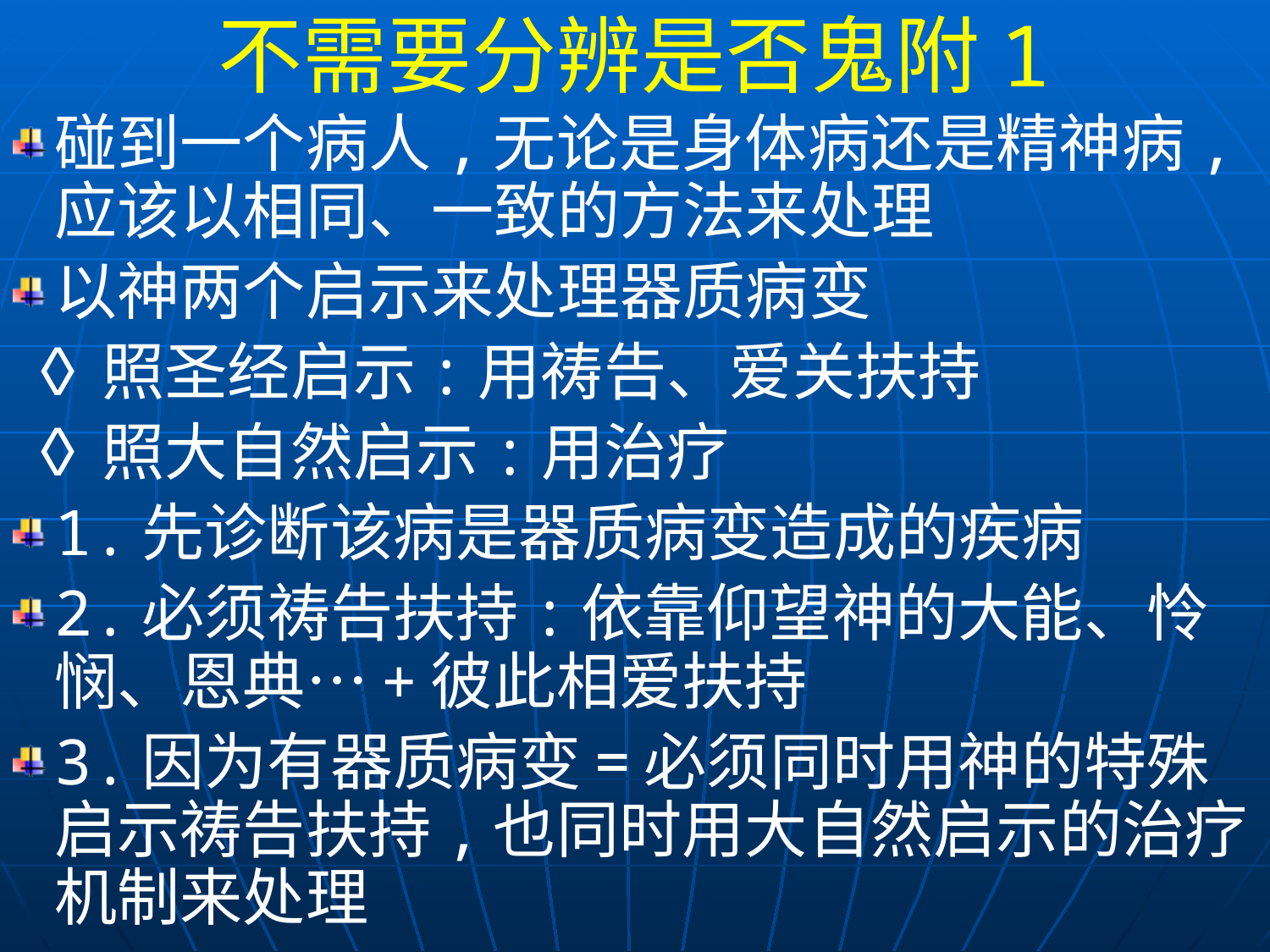

不需要分辨是否鬼附1
碰到一个病人,无论是身体病还是精神病,应该以相同、一致的方法来处理
以神两个启示来处理器质病变
 ◊照圣经启示:用祷告、爱关扶持
 ◊照大自然启示:用治疗
1.先诊断该病是器质病变造成的疾病
2.必须祷告扶持:依靠仰望神的大能、怜悯、恩典…+彼此相爱扶持
3.因为有器质病变=必须同时用神的特殊启示祷告扶持,也同时用大自然启示的治疗机制来处理